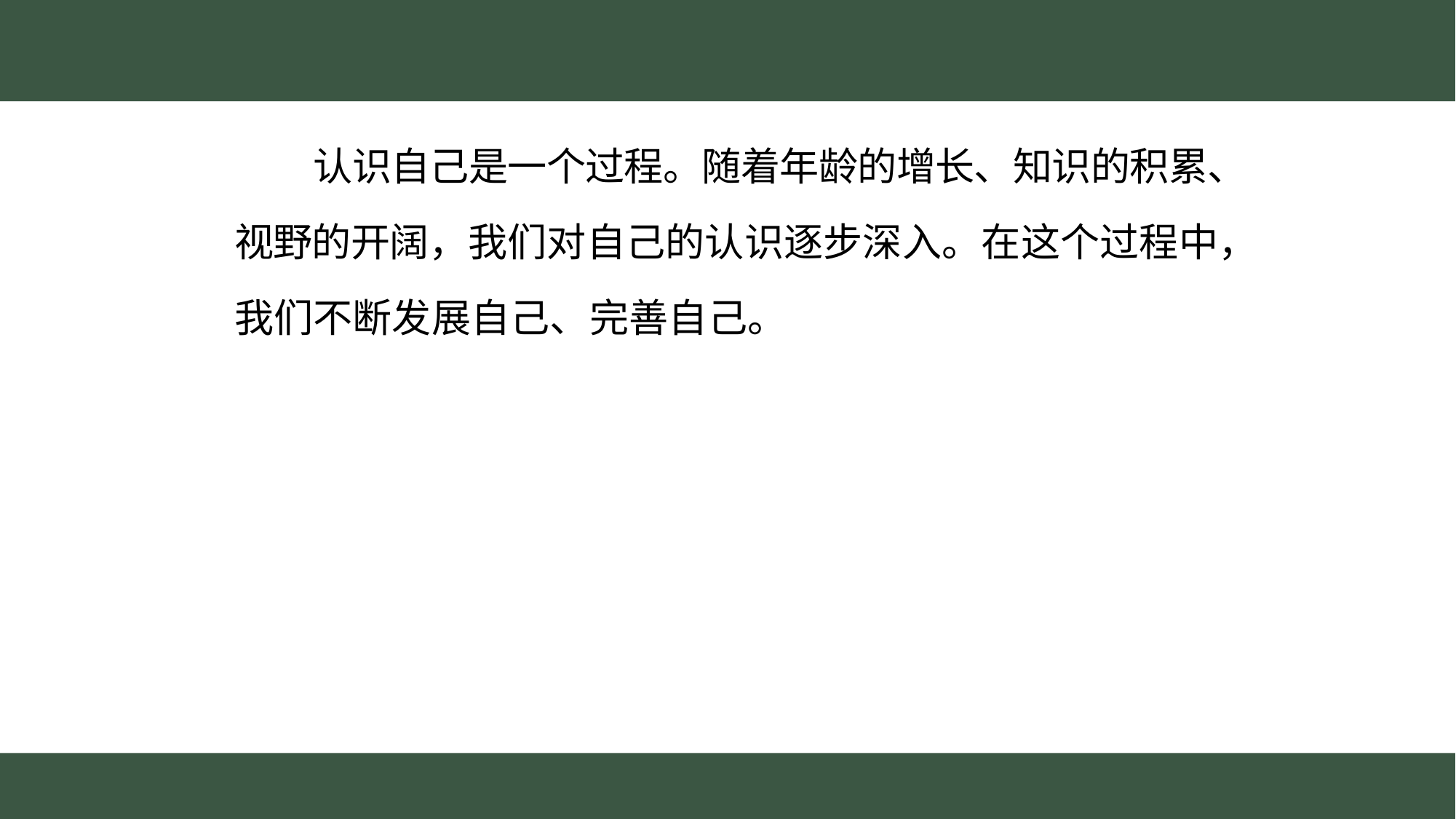

认识自己是一个过程。随着年龄的增长、知识的积累、
视野的开阔，我们对自己的认识逐步深入。在这个过程中，
我们不断发展自己、完善自己。